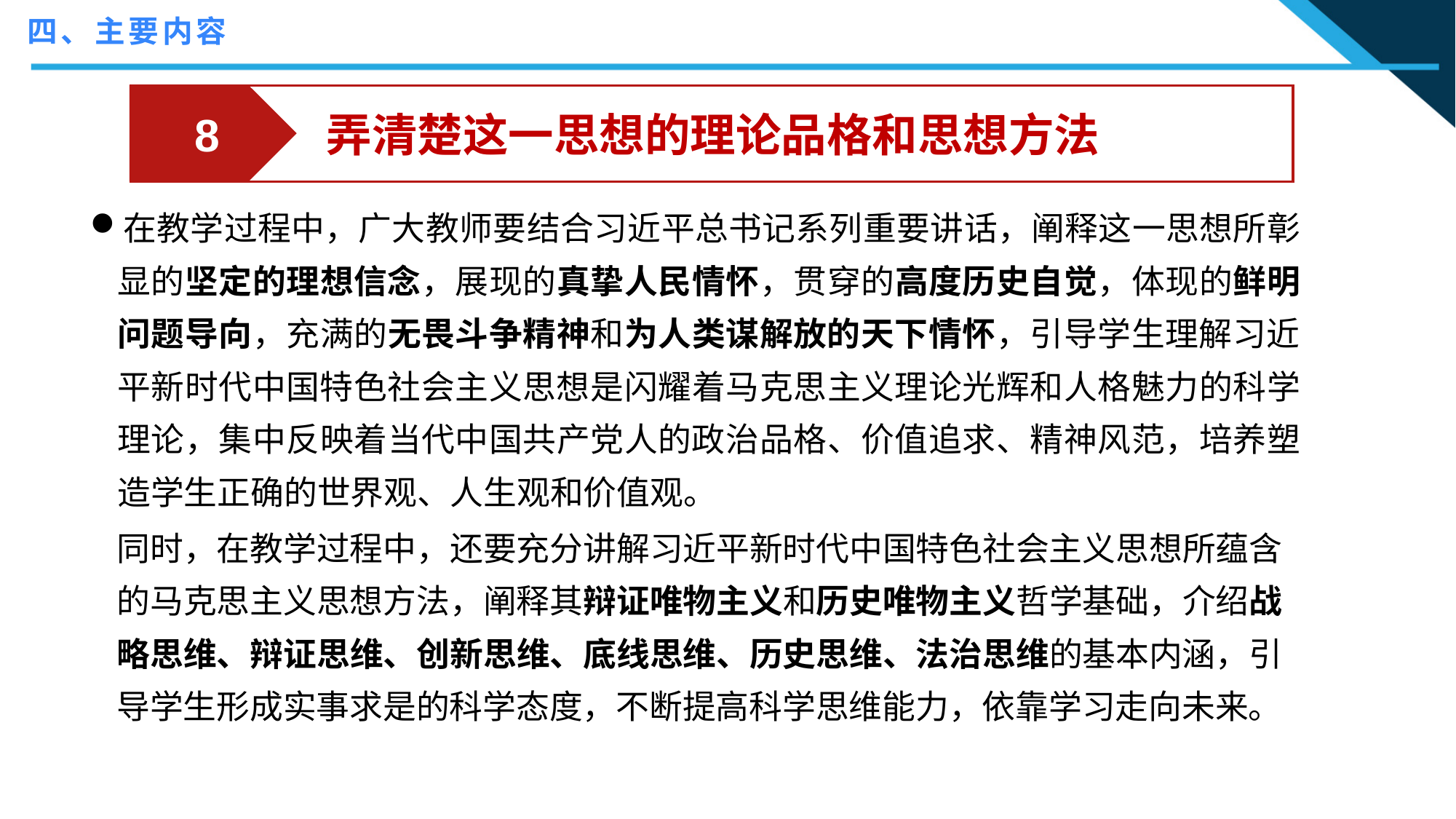

四、主要内容

 8
弄清楚这一思想的理论品格和思想方法
在教学过程中，广大教师要结合习近平总书记系列重要讲话，阐释这一思想所彰显的坚定的理想信念，展现的真挚人民情怀，贯穿的高度历史自觉，体现的鲜明问题导向，充满的无畏斗争精神和为人类谋解放的天下情怀，引导学生理解习近平新时代中国特色社会主义思想是闪耀着马克思主义理论光辉和人格魅力的科学理论，集中反映着当代中国共产党人的政治品格、价值追求、精神风范，培养塑造学生正确的世界观、人生观和价值观。
同时，在教学过程中，还要充分讲解习近平新时代中国特色社会主义思想所蕴含的马克思主义思想方法，阐释其辩证唯物主义和历史唯物主义哲学基础，介绍战略思维、辩证思维、创新思维、底线思维、历史思维、法治思维的基本内涵，引导学生形成实事求是的科学态度，不断提高科学思维能力，依靠学习走向未来。